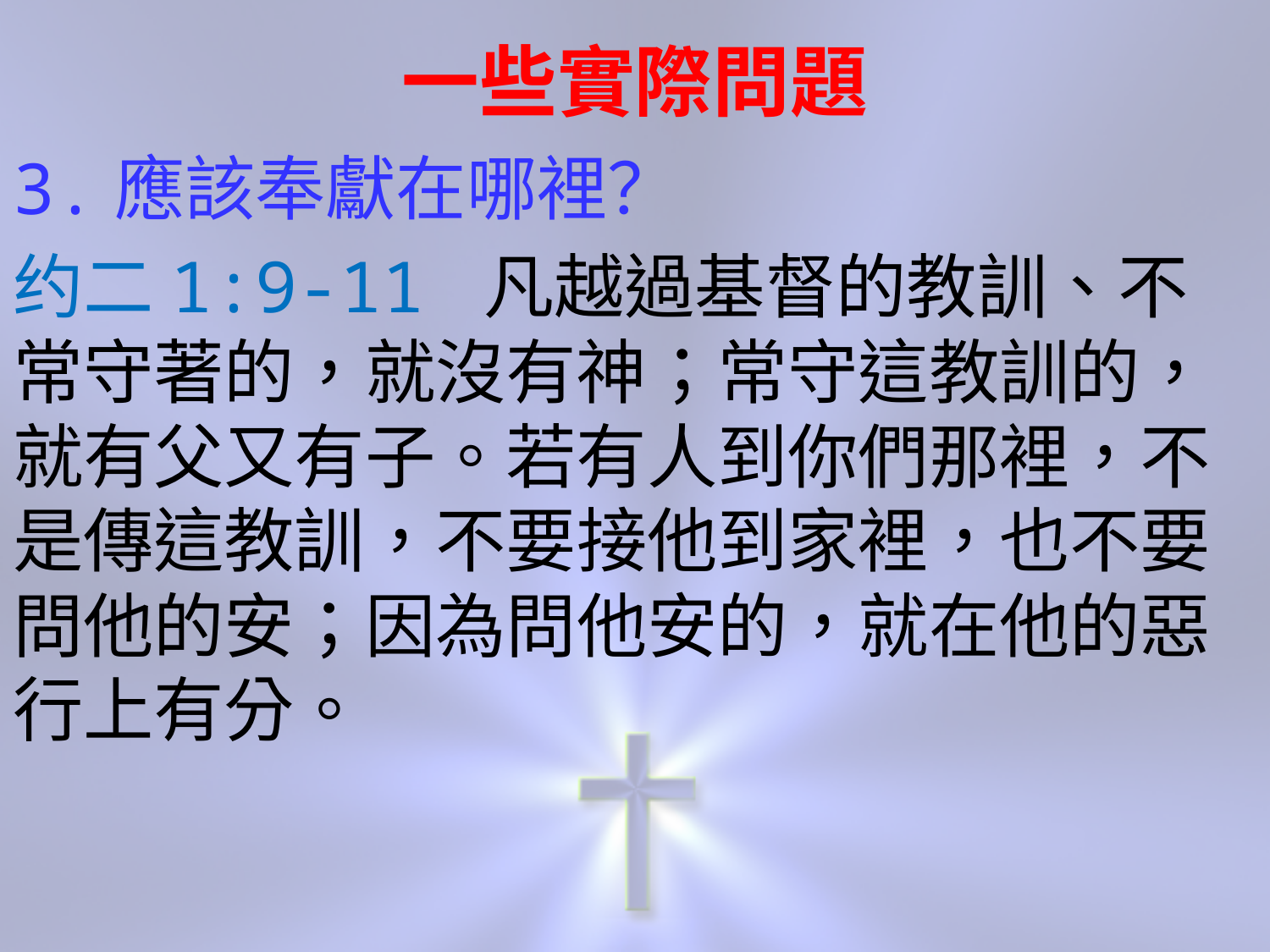

# 一些實際問題
3.應該奉獻在哪裡？
约二1:9-11 凡越過基督的教訓、不常守著的，就沒有神；常守這教訓的，就有父又有子。若有人到你們那裡，不是傳這教訓，不要接他到家裡，也不要問他的安；因為問他安的，就在他的惡行上有分。